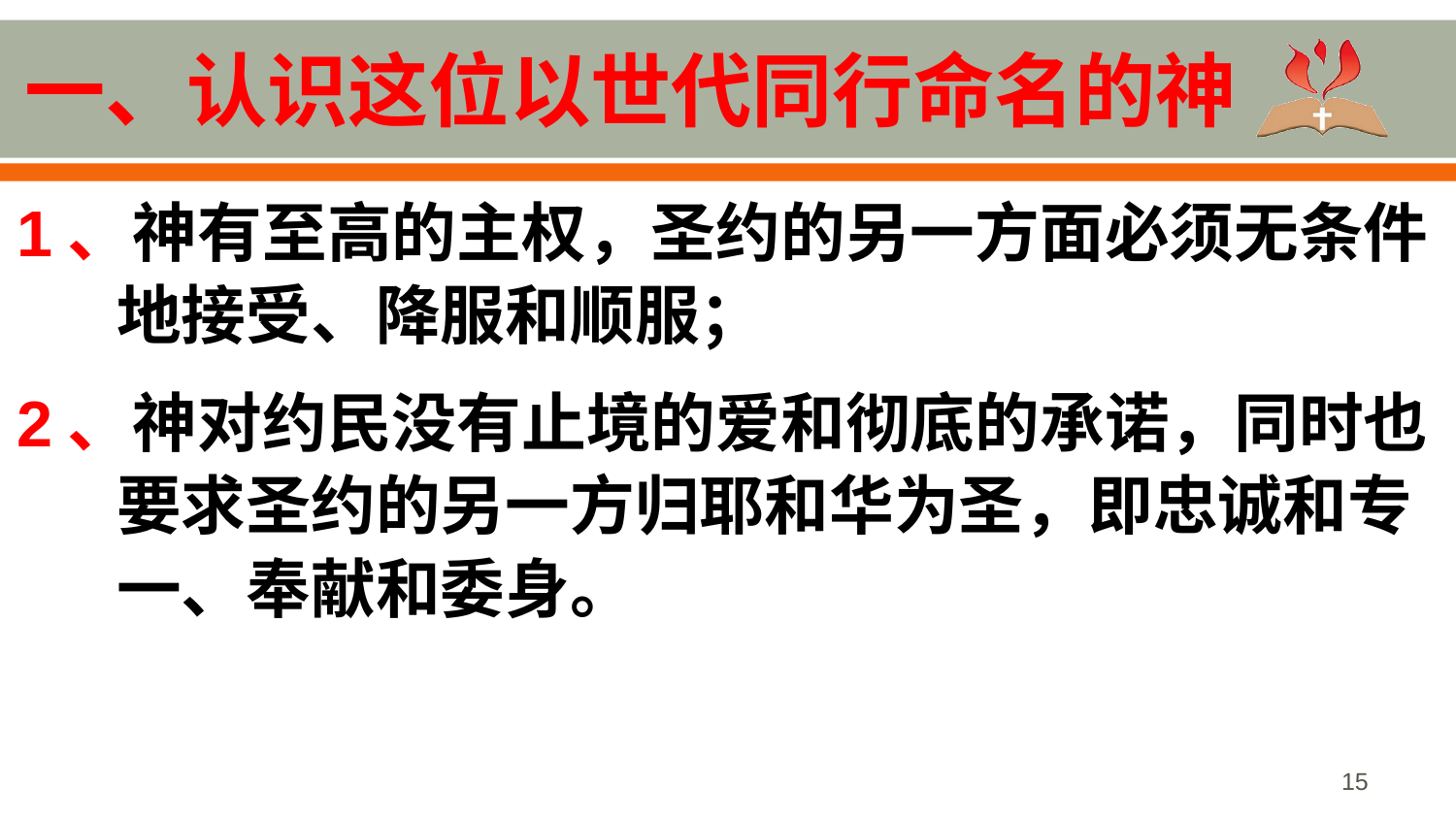

# 一、认识这位以世代同行命名的神
1、神有至高的主权，圣约的另一方面必须无条件地接受、降服和顺服；
2、神对约民没有止境的爱和彻底的承诺，同时也要求圣约的另一方归耶和华为圣，即忠诚和专一、奉献和委身。

15